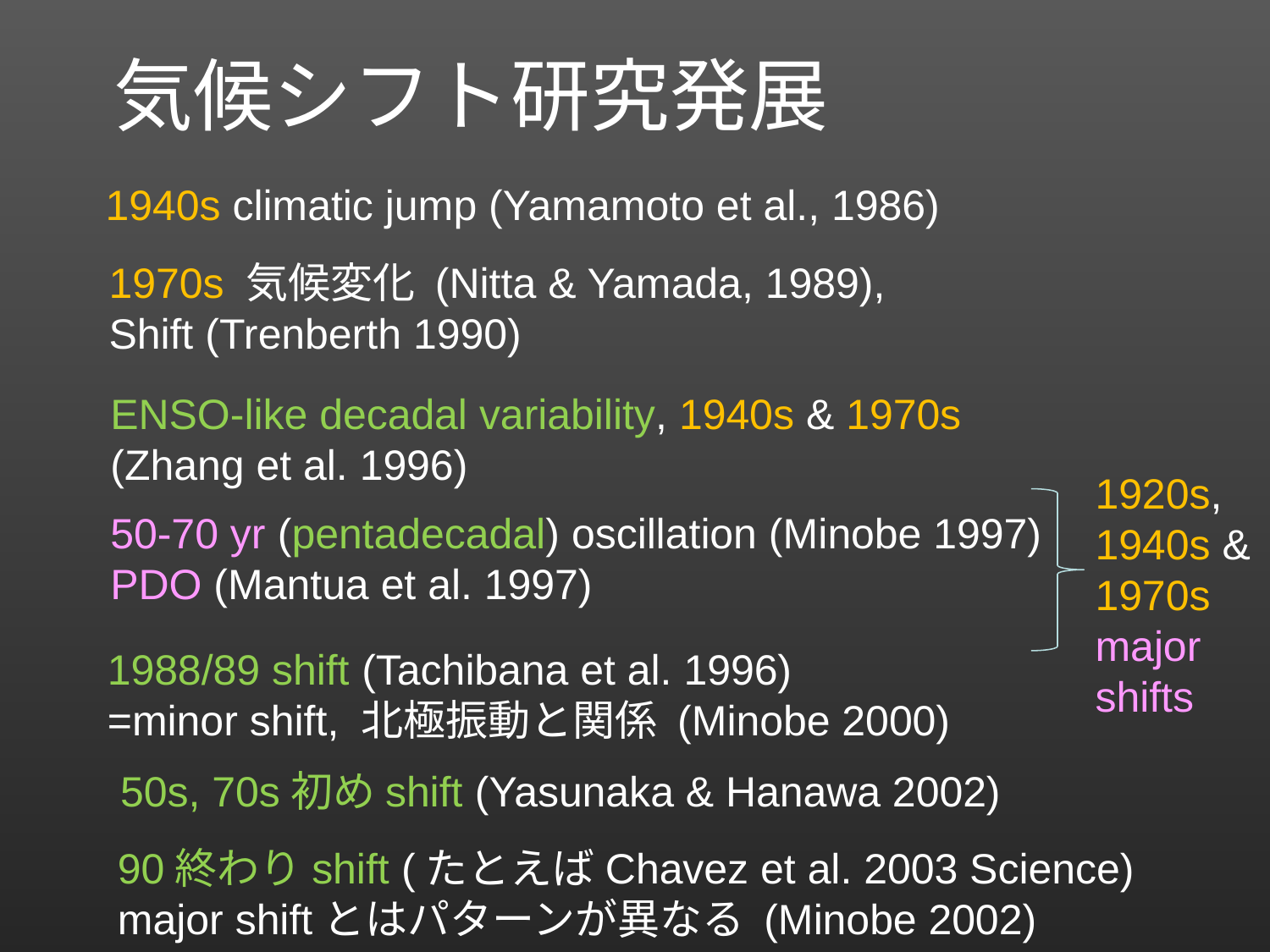

気候シフト研究発展
1940s climatic jump (Yamamoto et al., 1986)
1970s 気候変化 (Nitta & Yamada, 1989),
Shift (Trenberth 1990)
ENSO-like decadal variability, 1940s & 1970s (Zhang et al. 1996)
1920s, 1940s & 1970s major shifts

50-70 yr (pentadecadal) oscillation (Minobe 1997)
PDO (Mantua et al. 1997)
1988/89 shift (Tachibana et al. 1996)
=minor shift, 北極振動と関係 (Minobe 2000)
50s, 70s初めshift (Yasunaka & Hanawa 2002)
90終わりshift (たとえばChavez et al. 2003 Science)
major shiftとはパターンが異なる (Minobe 2002)